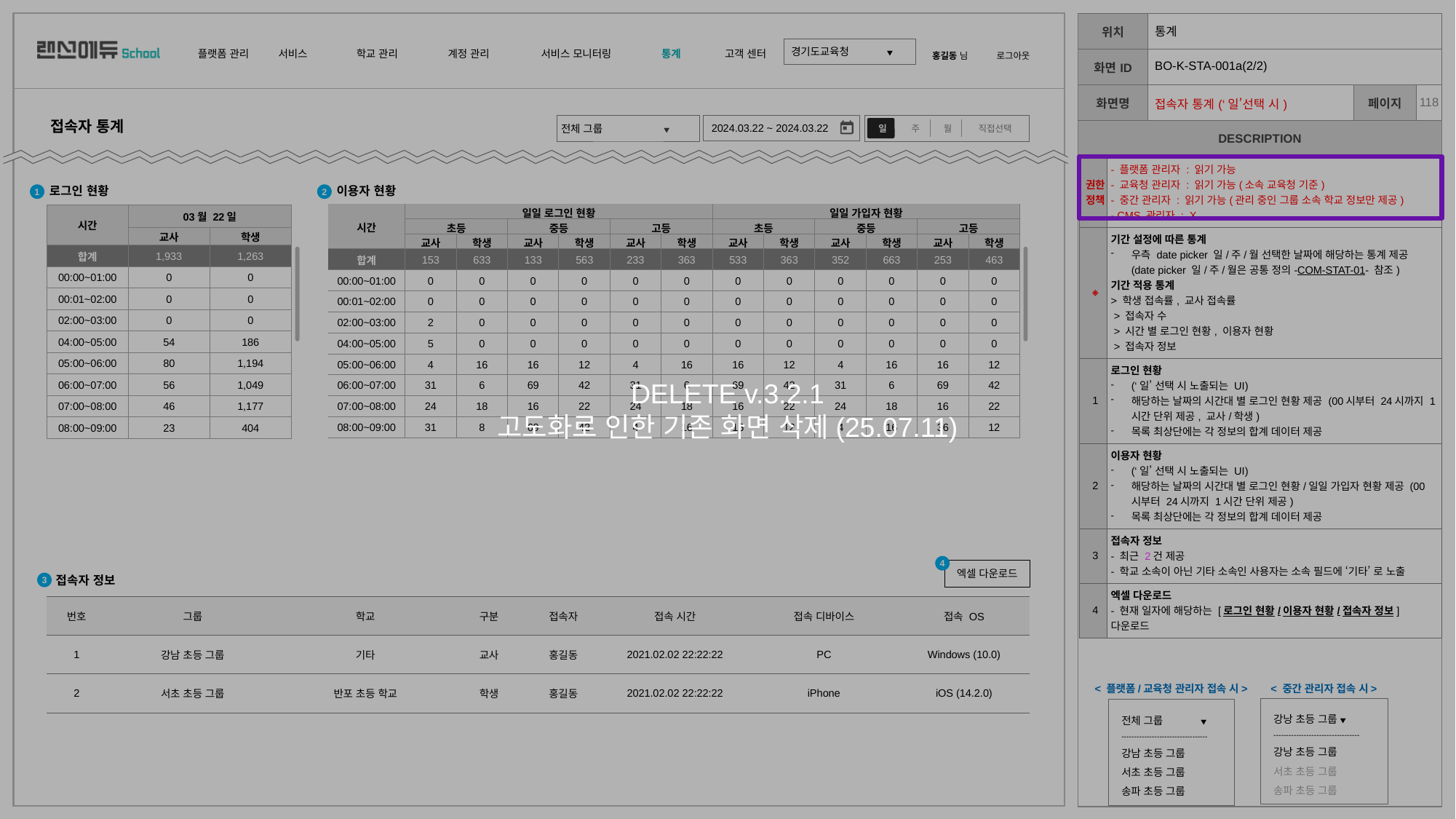

DELETE v.3.2.1
고도화로 인한 기존 화면 삭제(25.07.11)
|  | 통계 |  |  |
| --- | --- | --- | --- |
|  | BO-K-STA-001a(2/2) |  |  |
|  | 접속자 통계(‘일’선택 시) |  |  |
2024.03.22 ~ 2024.03.22

일
주
월
직접선택
전체 그룹                     ▼
접속자 통계

| 권한 정책 | - 플랫폼 관리자 : 읽기 가능 - 교육청 관리자 : 읽기 가능(소속 교육청 기준) - 중간 관리자 : 읽기 가능(관리 중인 그룹 소속 학교 정보만 제공) - CMS 관리자 : X |
| --- | --- |
| ※ | 기간 설정에 따른 통계 우측 date picker 일/주/월 선택한 날짜에 해당하는 통계 제공 (date picker 일/주/월은 공통 정의-COM-STAT-01- 참조) 기간 적용 통계 > 학생 접속률, 교사 접속률 > 접속자 수 > 시간 별 로그인 현황, 이용자 현황 > 접속자 정보 |
| 1 | 로그인 현황 (‘일’ 선택 시 노출되는 UI) 해당하는 날짜의 시간대 별 로그인 현황 제공 (00시부터 24시까지 1시간 단위 제공, 교사/학생) 목록 최상단에는 각 정보의 합계 데이터 제공 |
| 2 | 이용자 현황 (‘일’ 선택 시 노출되는 UI) 해당하는 날짜의 시간대 별 로그인 현황/일일 가입자 현황 제공 (00시부터 24시까지 1시간 단위 제공) 목록 최상단에는 각 정보의 합계 데이터 제공 |
| 3 | 접속자 정보 - 최근 2건 제공 - 학교 소속이 아닌 기타 소속인 사용자는 소속 필드에 ‘기타’ 로 노출 |
| 4 | 엑셀 다운로드 - 현재 일자에 해당하는 [로그인 현황/이용자 현황/접속자 정보] 다운로드 |
로그인 현황
이용자 현황
1
2
| 시간 | 일일 로그인 현황 |  |  |  |  |  | 일일 가입자 현황 |  |  |  |  |  |
| --- | --- | --- | --- | --- | --- | --- | --- | --- | --- | --- | --- | --- |
|  | 초등 |  | 중등 |  | 고등 |  | 초등 |  | 중등 |  | 고등 |  |
|  | 교사 | 학생 | 교사 | 학생 | 교사 | 학생 | 교사 | 학생 | 교사 | 학생 | 교사 | 학생 |
| 합계 | 153 | 633 | 133 | 563 | 233 | 363 | 533 | 363 | 352 | 663 | 253 | 463 |
| 00:00~01:00 | 0 | 0 | 0 | 0 | 0 | 0 | 0 | 0 | 0 | 0 | 0 | 0 |
| 00:01~02:00 | 0 | 0 | 0 | 0 | 0 | 0 | 0 | 0 | 0 | 0 | 0 | 0 |
| 02:00~03:00 | 2 | 0 | 0 | 0 | 0 | 0 | 0 | 0 | 0 | 0 | 0 | 0 |
| 04:00~05:00 | 5 | 0 | 0 | 0 | 0 | 0 | 0 | 0 | 0 | 0 | 0 | 0 |
| 05:00~06:00 | 4 | 16 | 16 | 12 | 4 | 16 | 16 | 12 | 4 | 16 | 16 | 12 |
| 06:00~07:00 | 31 | 6 | 69 | 42 | 31 | 6 | 69 | 42 | 31 | 6 | 69 | 42 |
| 07:00~08:00 | 24 | 18 | 16 | 22 | 24 | 18 | 16 | 22 | 24 | 18 | 16 | 22 |
| 08:00~09:00 | 31 | 8 | 69 | 42 | 4 | 16 | 16 | 12 | 4 | 16 | 36 | 12 |
| 시간 | 03월 22일 |  |
| --- | --- | --- |
|  | 교사 | 학생 |
| 합계 | 1,933 | 1,263 |
| 00:00~01:00 | 0 | 0 |
| 00:01~02:00 | 0 | 0 |
| 02:00~03:00 | 0 | 0 |
| 04:00~05:00 | 54 | 186 |
| 05:00~06:00 | 80 | 1,194 |
| 06:00~07:00 | 56 | 1,049 |
| 07:00~08:00 | 46 | 1,177 |
| 08:00~09:00 | 23 | 404 |

4
엑셀 다운로드
3
접속자 정보
| 번호 | 그룹 | 학교 | 구분 | 접속자 | 접속 시간 | 접속 디바이스 | 접속 OS |
| --- | --- | --- | --- | --- | --- | --- | --- |
| 1 | 강남 초등 그룹 | 기타 | 교사 | 홍길동 | 2021.02.02 22:22:22 | PC | Windows (10.0) |
| 2 | 서초 초등 그룹 | 반포 초등 학교 | 학생 | 홍길동 | 2021.02.02 22:22:22 | iPhone | iOS (14.2.0) |
< 플랫폼/교육청 관리자 접속 시>
< 중간 관리자 접속 시>
강낭 초등 그룹 ▼
----------------------------------
강낭 초등 그룹
서초 초등 그룹
송파 초등 그룹
전체 그룹             ▼
----------------------------------
강남 초등 그룹
서초 초등 그룹
송파 초등 그룹